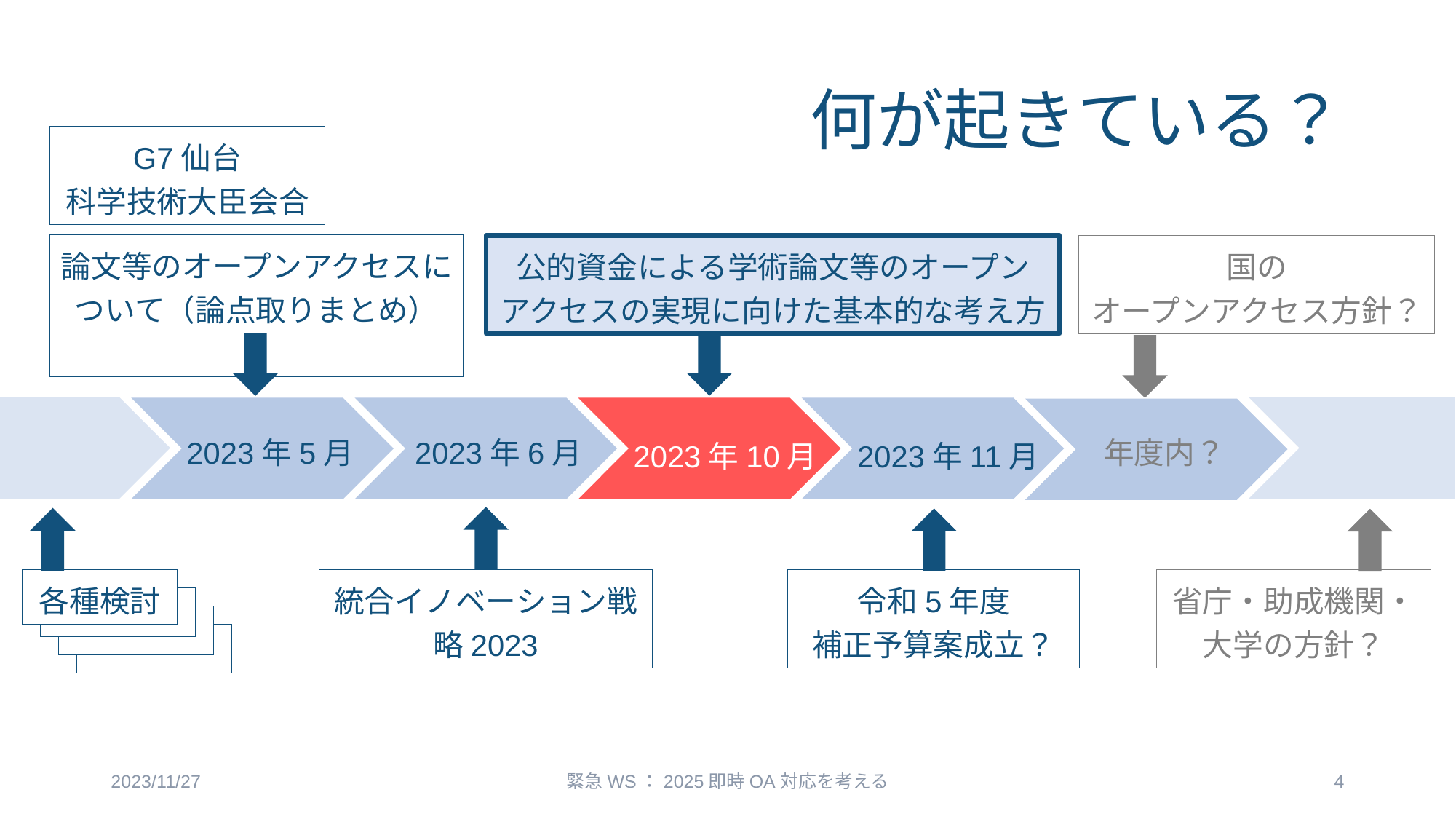

# 何が起きている？
G7仙台
科学技術大臣会合
論文等のオープンアクセスについて（論点取りまとめ）
国の
オープンアクセス方針？
公的資金による学術論文等のオープン
アクセスの実現に向けた基本的な考え方

2023年5月
2023年6月
年度内？
2023年10月
2023年11月

各種検討
統合イノベーション戦略2023
令和5年度
補正予算案成立？
省庁・助成機関・
大学の方針？

2023/11/27
緊急WS：2025即時OA対応を考える
4